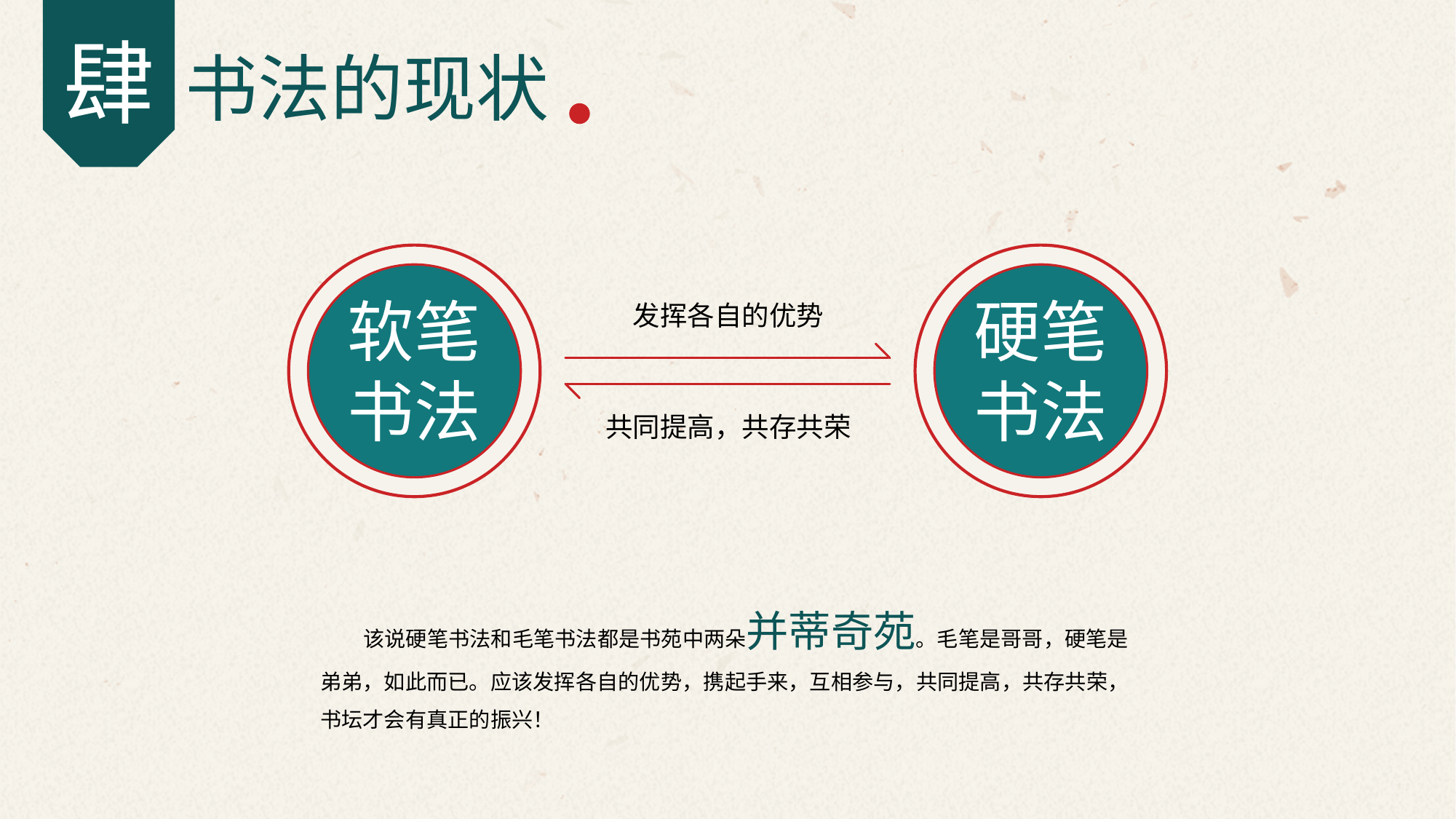

肆
书法的现状

软笔书法
硬笔书法
发挥各自的优势
共同提高，共存共荣
该说硬笔书法和毛笔书法都是书苑中两朵并蒂奇苑。毛笔是哥哥，硬笔是弟弟，如此而已。应该发挥各自的优势，携起手来，互相参与，共同提高，共存共荣，书坛才会有真正的振兴！